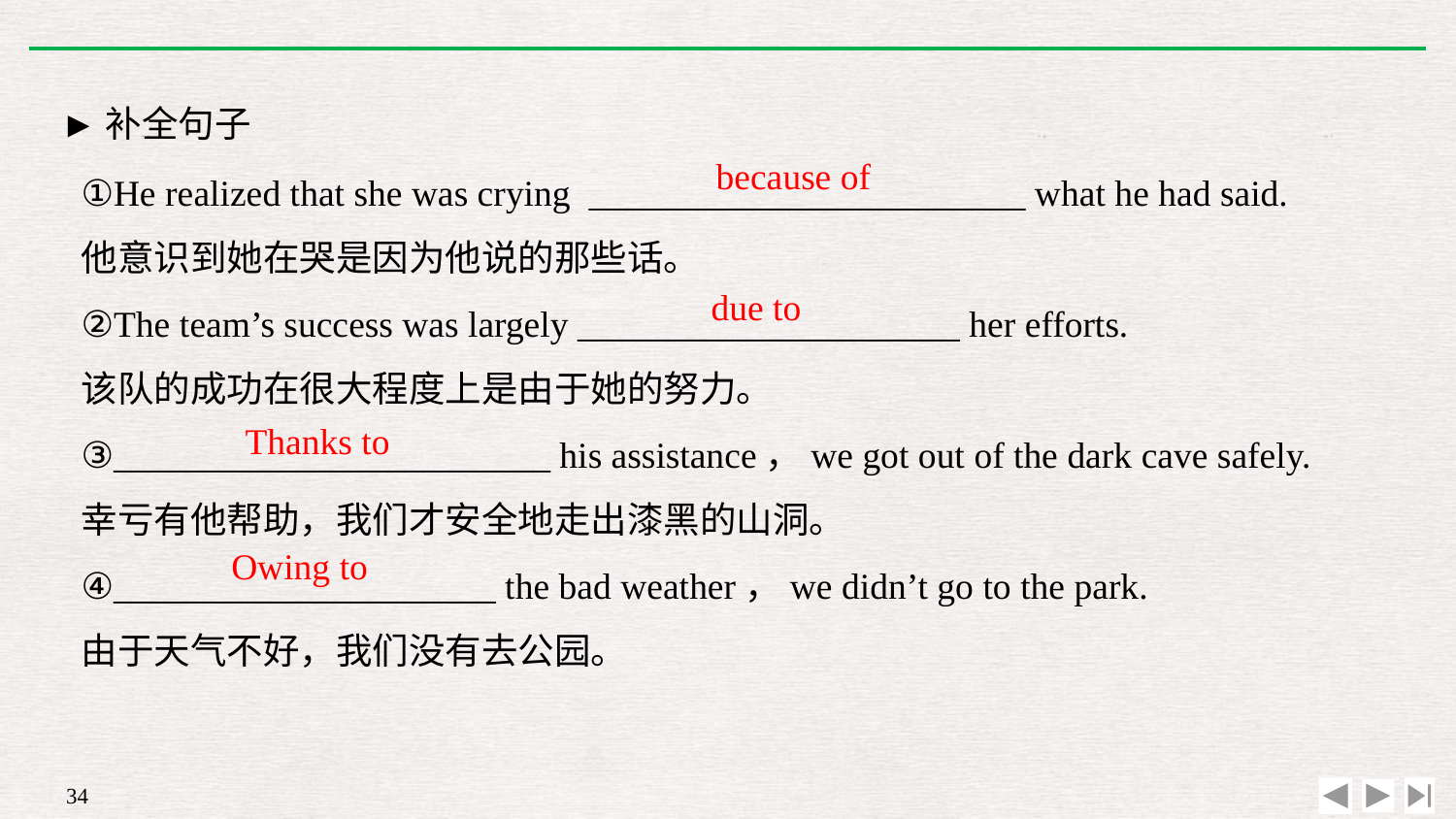

►补全句子
①He realized that she was crying  ________________________ what he had said.
他意识到她在哭是因为他说的那些话。
②The team’s success was largely _____________________ her efforts.
该队的成功在很大程度上是由于她的努力。
③________________________ his assistance，we got out of the dark cave safely.
幸亏有他帮助，我们才安全地走出漆黑的山洞。
④_____________________ the bad weather，we didn’t go to the park.
由于天气不好，我们没有去公园。
because of
due to
Thanks to
Owing to